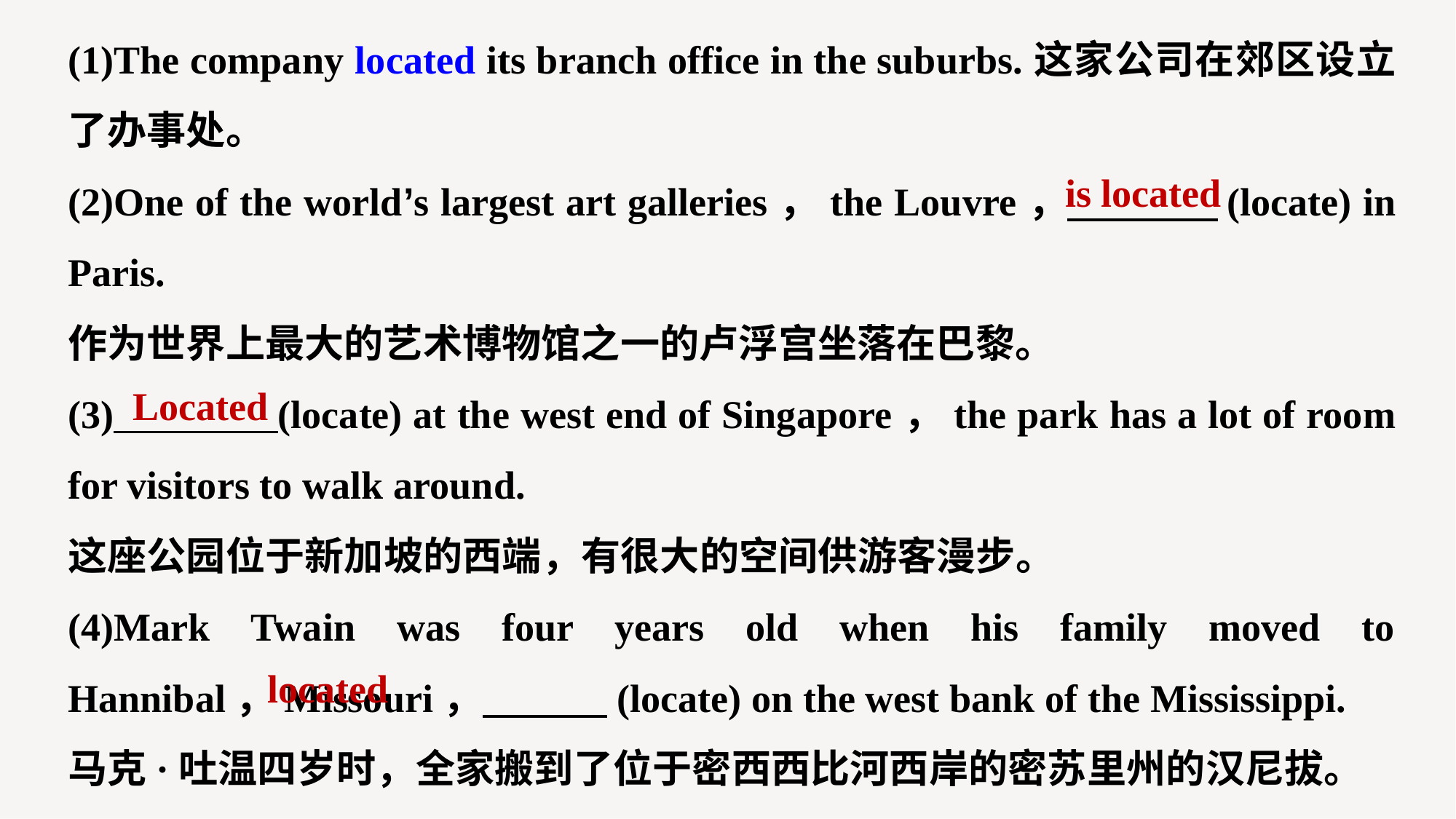

(1)The company located its branch office in the suburbs.这家公司在郊区设立了办事处。
(2)One of the world’s largest art galleries，the Louvre，              (locate) in Paris.
作为世界上最大的艺术博物馆之一的卢浮宫坐落在巴黎。
(3)               (locate) at the west end of Singapore，the park has a lot of room for visitors to walk around.
这座公园位于新加坡的西端，有很大的空间供游客漫步。
(4)Mark Twain was four years old when his family moved to Hannibal，Missouri，              (locate) on the west bank of the Mississippi.
马克·吐温四岁时，全家搬到了位于密西西比河西岸的密苏里州的汉尼拔。
is located
Located
located